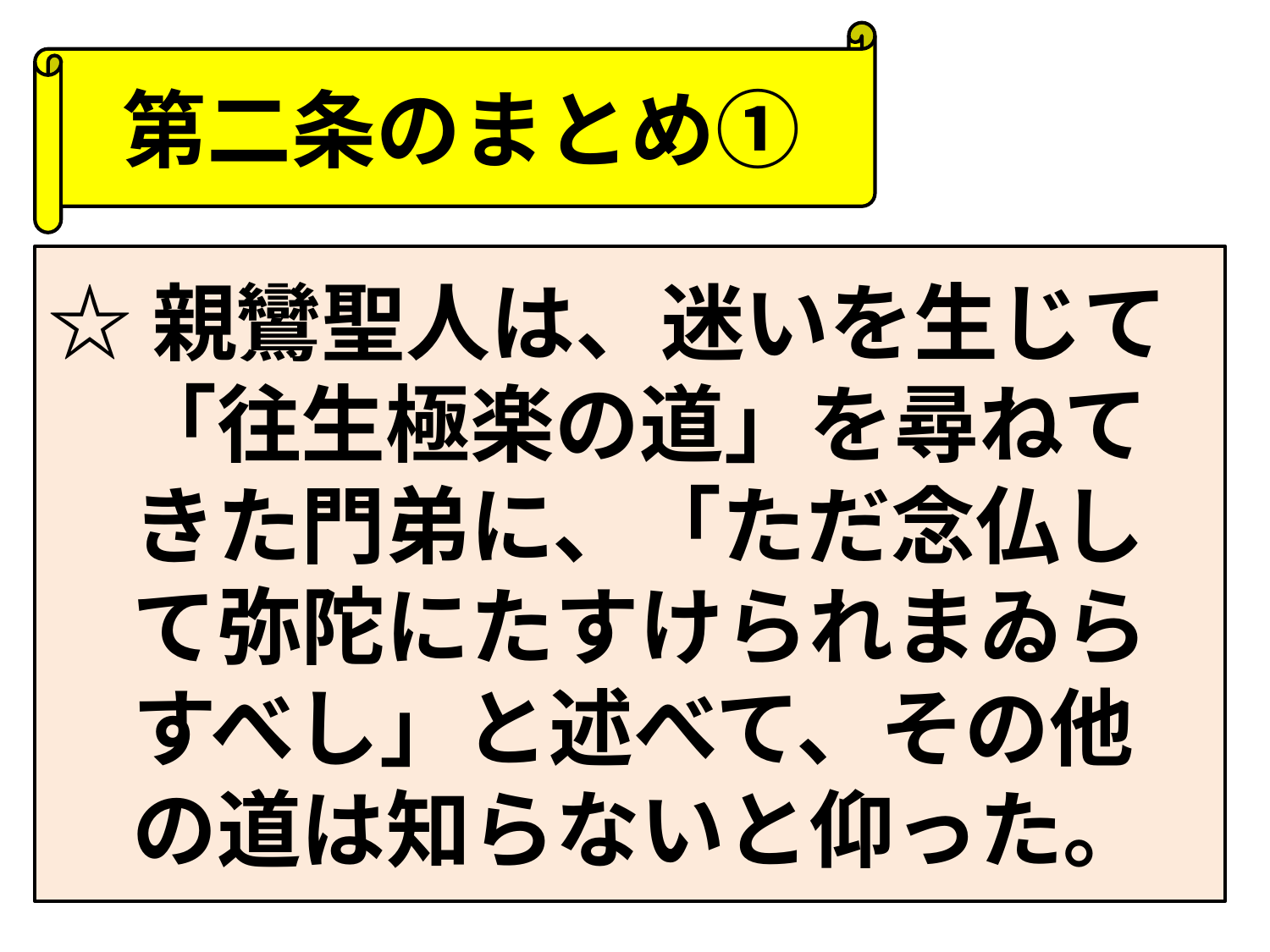

第二条のまとめ①
☆親鸞聖人は、迷いを生じて
　「往生極楽の道」を尋ねて
　きた門弟に、「ただ念仏し
　て弥陀にたすけられまゐら
　すべし」と述べて、その他
　の道は知らないと仰った。